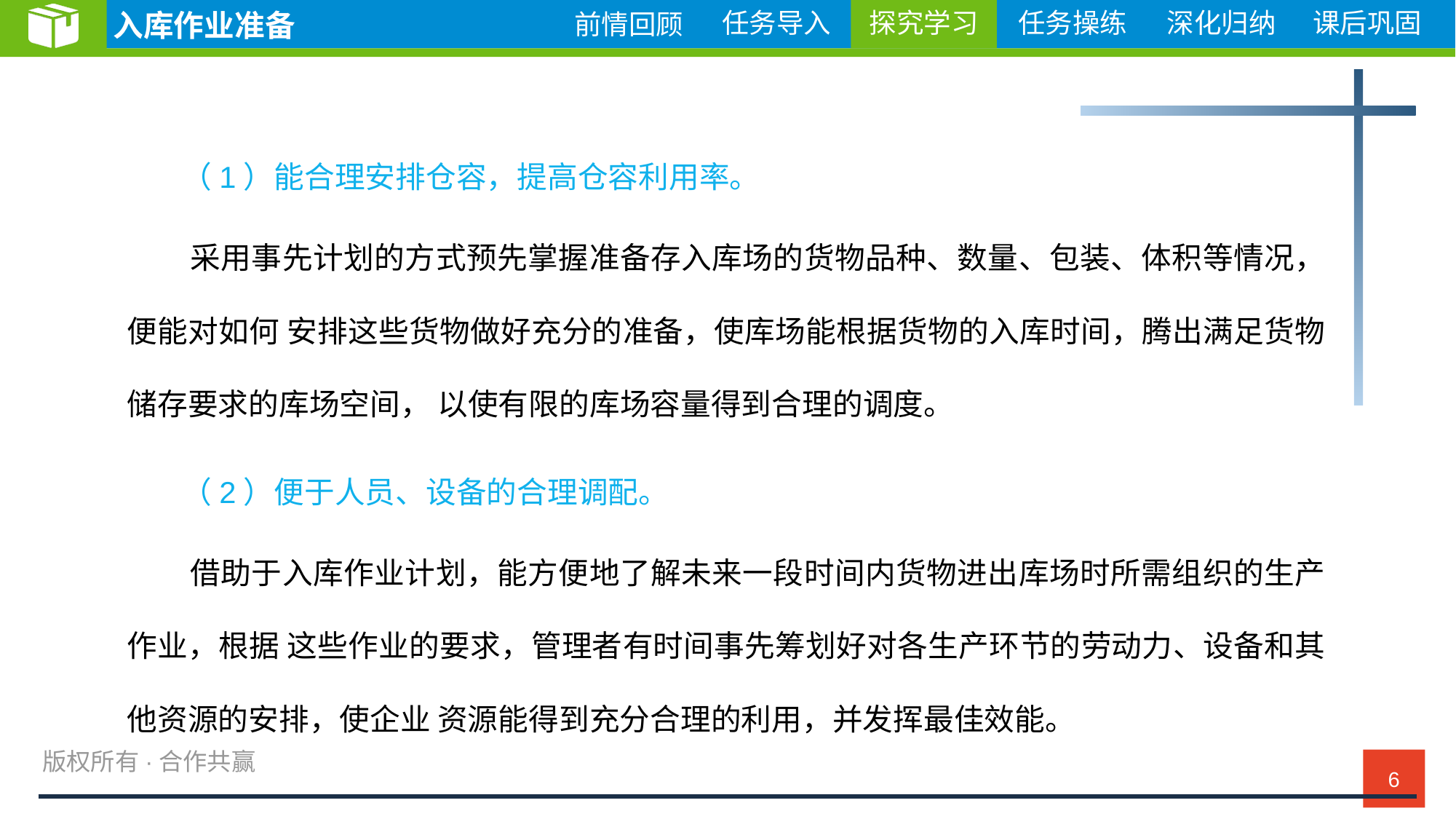

探究学习

（1）能合理安排仓容，提高仓容利用率。
采用事先计划的方式预先掌握准备存入库场的货物品种、数量、包装、体积等情况，便能对如何 安排这些货物做好充分的准备，使库场能根据货物的入库时间，腾出满足货物储存要求的库场空间， 以使有限的库场容量得到合理的调度。
（2）便于人员、设备的合理调配。
借助于入库作业计划，能方便地了解未来一段时间内货物进出库场时所需组织的生产作业，根据 这些作业的要求，管理者有时间事先筹划好对各生产环节的劳动力、设备和其他资源的安排，使企业 资源能得到充分合理的利用，并发挥最佳效能。
6